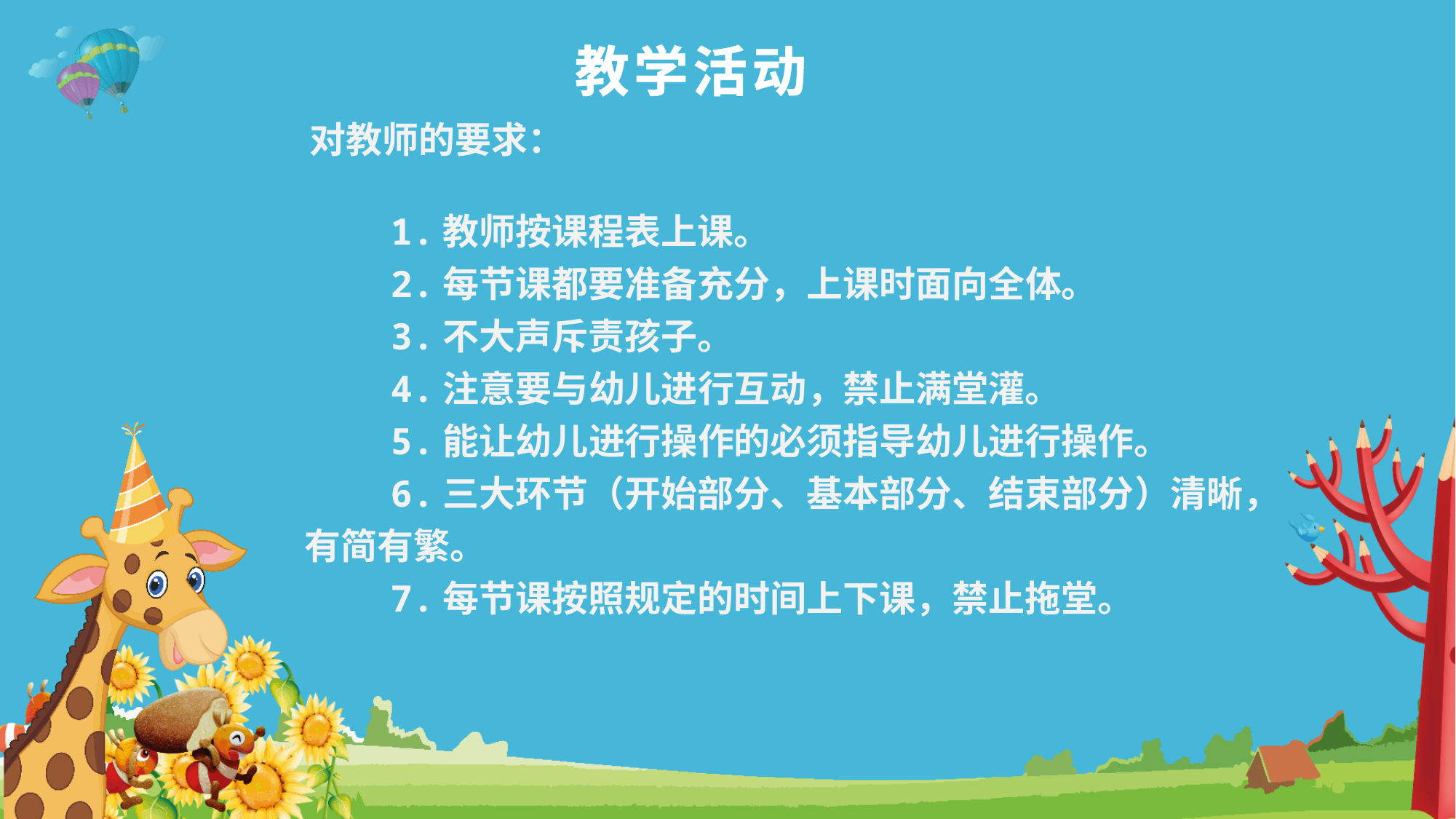

教学活动
对教师的要求：
1.教师按课程表上课。
2.每节课都要准备充分，上课时面向全体。
3.不大声斥责孩子。
4.注意要与幼儿进行互动，禁止满堂灌。
5.能让幼儿进行操作的必须指导幼儿进行操作。
6.三大环节（开始部分、基本部分、结束部分）清晰，有简有繁。
7.每节课按照规定的时间上下课，禁止拖堂。